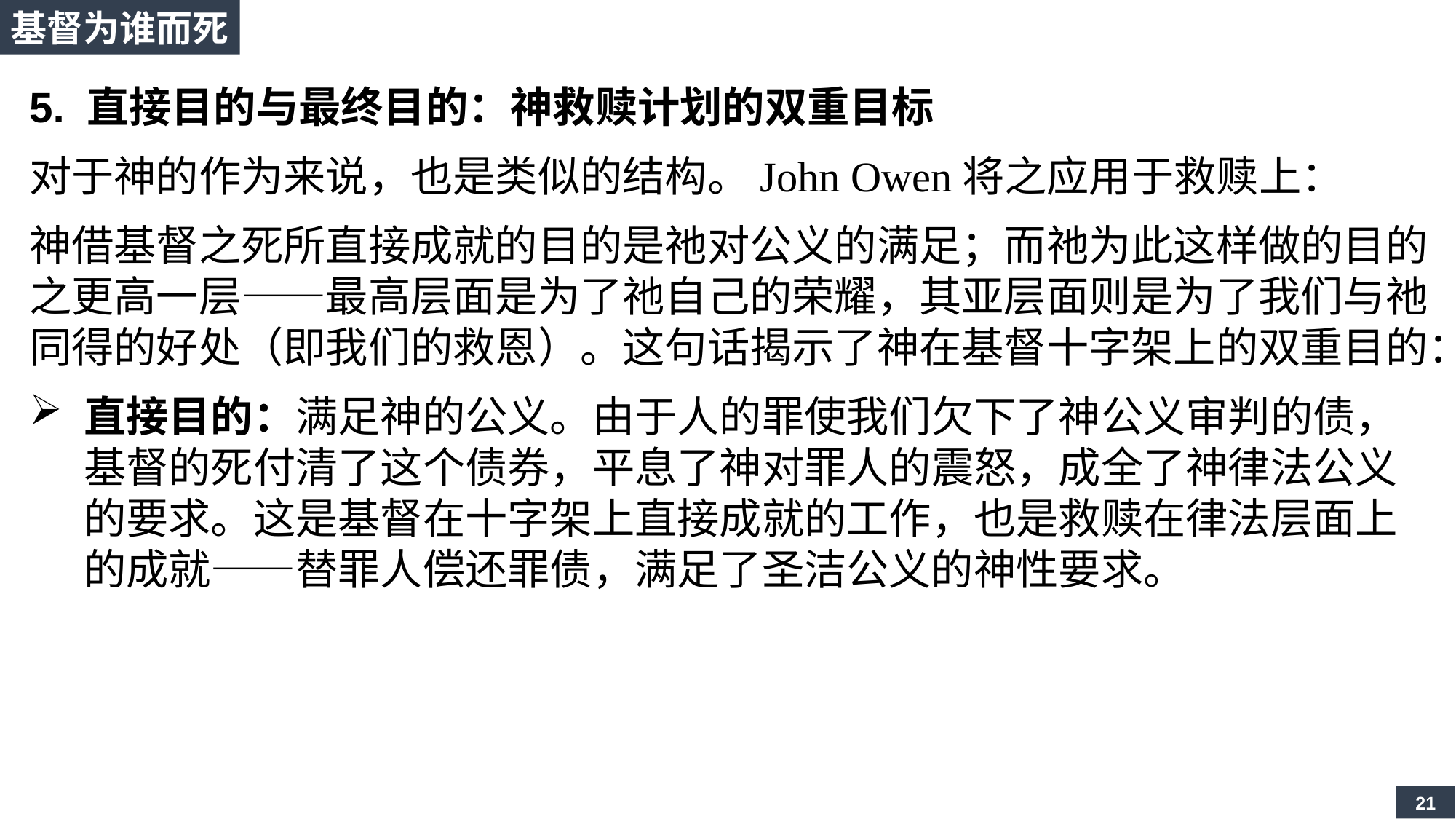

基督为谁而死
5. 直接目的与最终目的：神救赎计划的双重目标
对于神的作为来说，也是类似的结构。John Owen将之应用于救赎上：
神借基督之死所直接成就的目的是祂对公义的满足；而祂为此这样做的目的之更高一层——最高层面是为了祂自己的荣耀，其亚层面则是为了我们与祂同得的好处（即我们的救恩）。这句话揭示了神在基督十字架上的双重目的：
直接目的：满足神的公义。由于人的罪使我们欠下了神公义审判的债，基督的死付清了这个债券，平息了神对罪人的震怒，成全了神律法公义的要求。这是基督在十字架上直接成就的工作，也是救赎在律法层面上的成就——替罪人偿还罪债，满足了圣洁公义的神性要求。
21